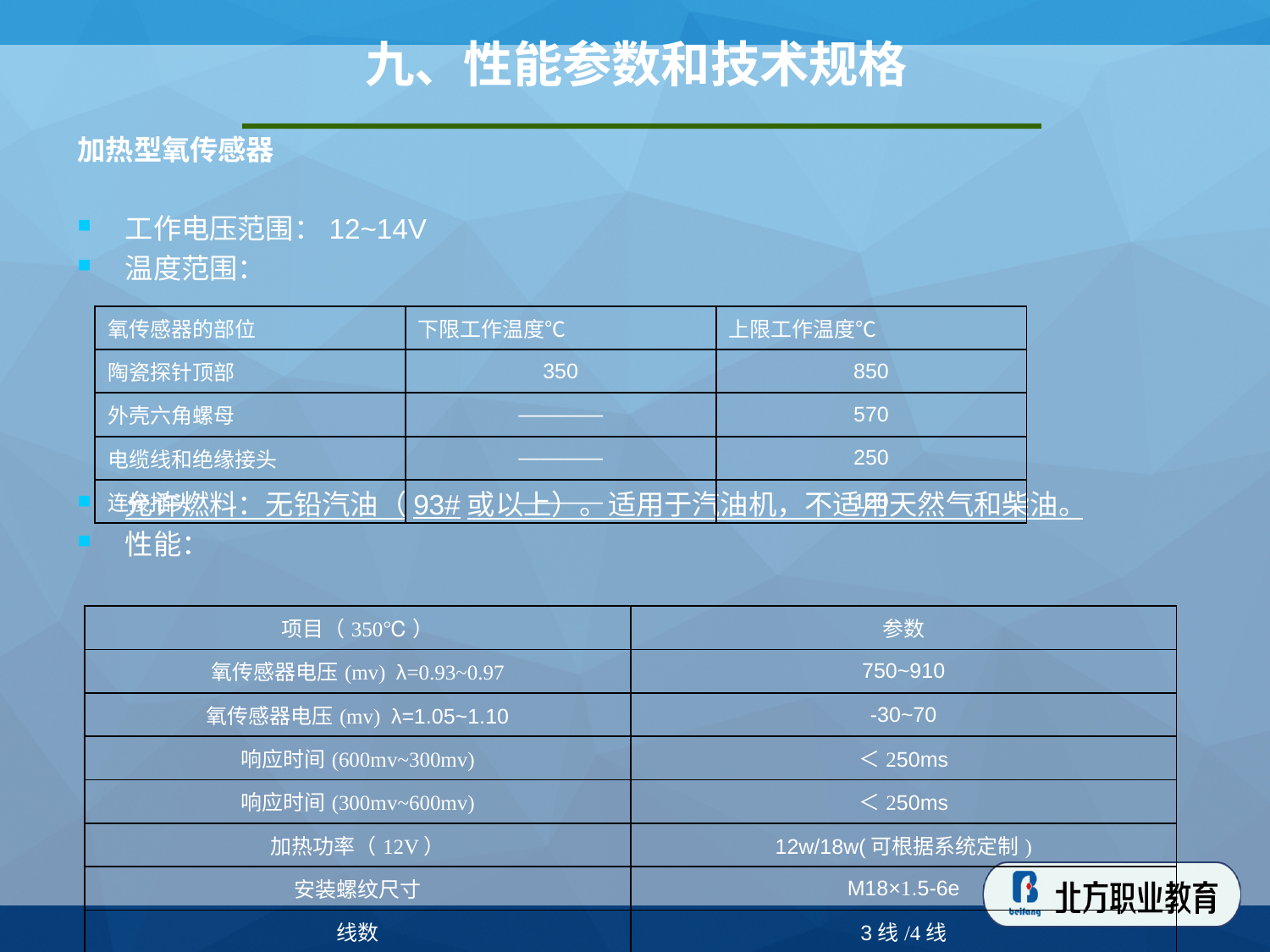

# 九、性能参数和技术规格
加热型氧传感器

工作电压范围：12~14V
温度范围：

允许燃料：无铅汽油（93#或以上）。适用于汽油机，不适用天然气和柴油。
性能：

| 氧传感器的部位 | 下限工作温度℃ | 上限工作温度℃ |
| --- | --- | --- |
| 陶瓷探针顶部 | 350 | 850 |
| 外壳六角螺母 | ———— | 570 |
| 电缆线和绝缘接头 | ———— | 250 |
| 连接插头 | ———— | 120 |
| 项目（350℃） | 参数 |
| --- | --- |
| 氧传感器电压(mv) λ=0.93~0.97 | 750~910 |
| 氧传感器电压(mv) λ=1.05~1.10 | -30~70 |
| 响应时间(600mv~300mv) | ＜250ms |
| 响应时间(300mv~600mv) | ＜250ms |
| 加热功率（12V） | 12w/18w(可根据系统定制) |
| 安装螺纹尺寸 | M18×1.5-6e |
| 线数 | 3线/4线 |